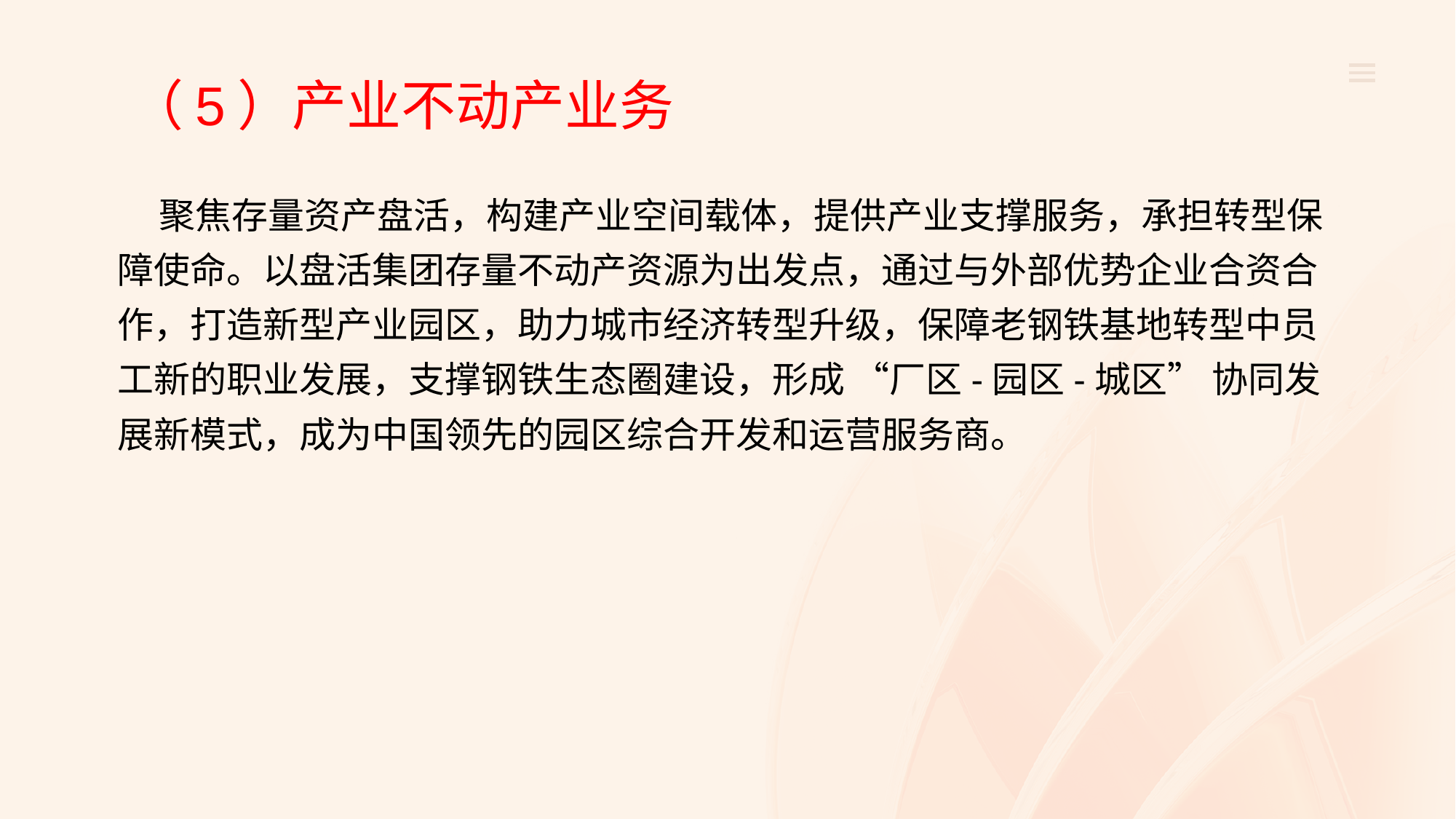

（5）产业不动产业务
    聚焦存量资产盘活，构建产业空间载体，提供产业支撑服务，承担转型保障使命。以盘活集团存量不动产资源为出发点，通过与外部优势企业合资合作，打造新型产业园区，助力城市经济转型升级，保障老钢铁基地转型中员工新的职业发展，支撑钢铁生态圈建设，形成 “厂区-园区-城区” 协同发展新模式，成为中国领先的园区综合开发和运营服务商。​